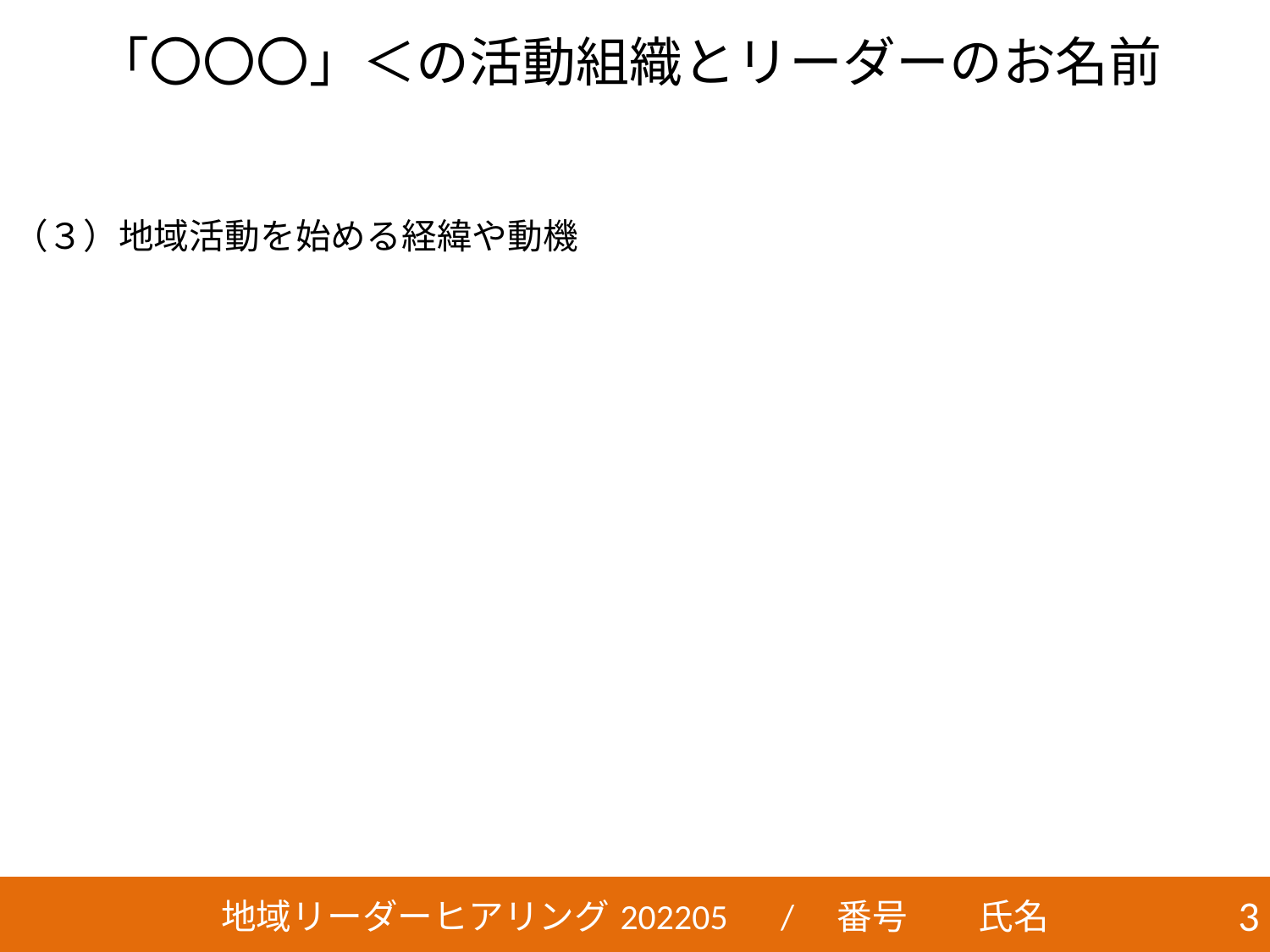

「〇〇〇」＜の活動組織とリーダーのお名前
（３）地域活動を始める経緯や動機
地域リーダーヒアリング202205　/　番号　　氏名
3